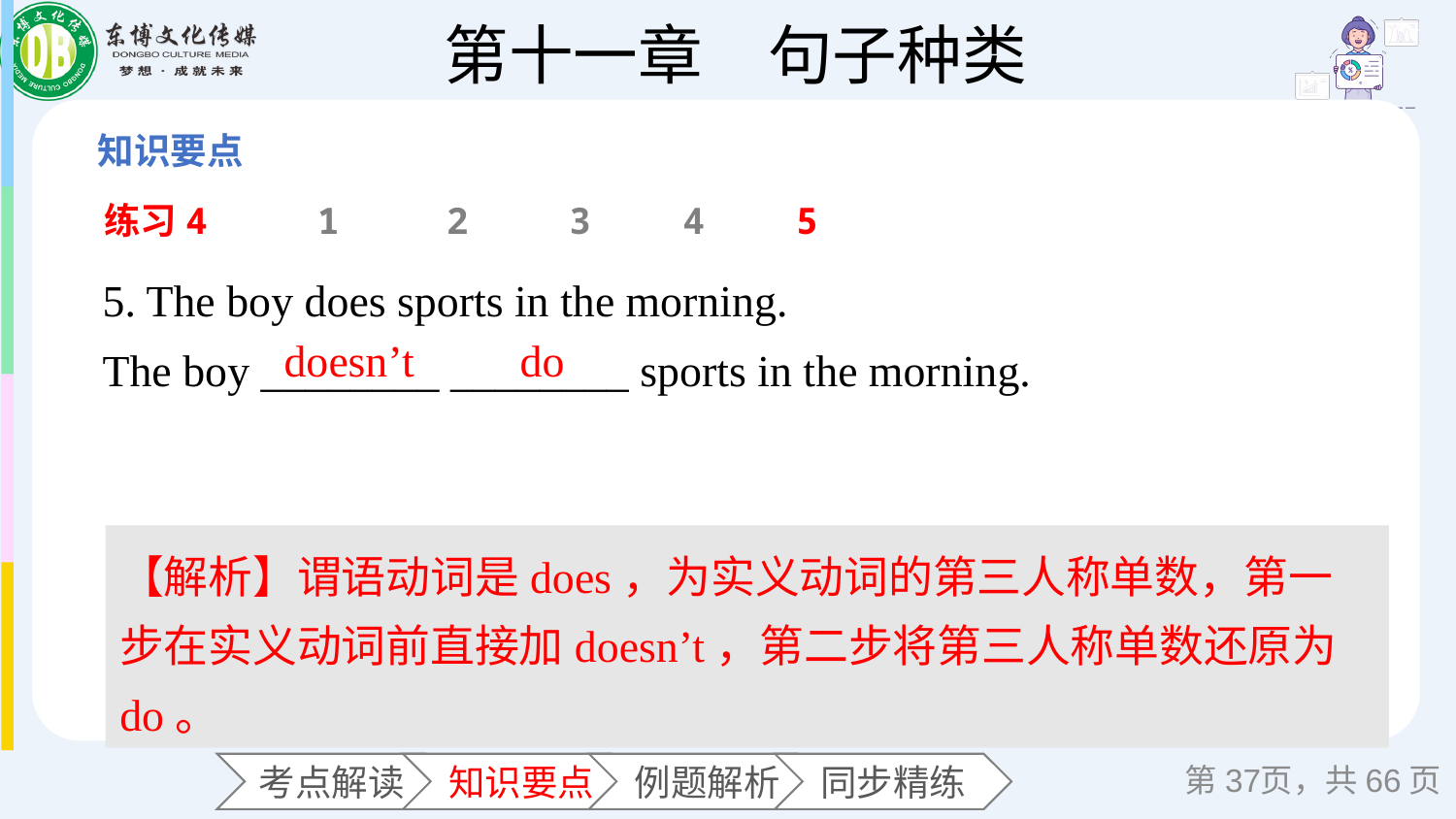

练习4
1
2
3
4
5
5. The boy does sports in the morning.
The boy ________ ________ sports in the morning.
doesn’t
do
【解析】谓语动词是does，为实义动词的第三人称单数，第一步在实义动词前直接加doesn’t，第二步将第三人称单数还原为do。
第37页，共66页